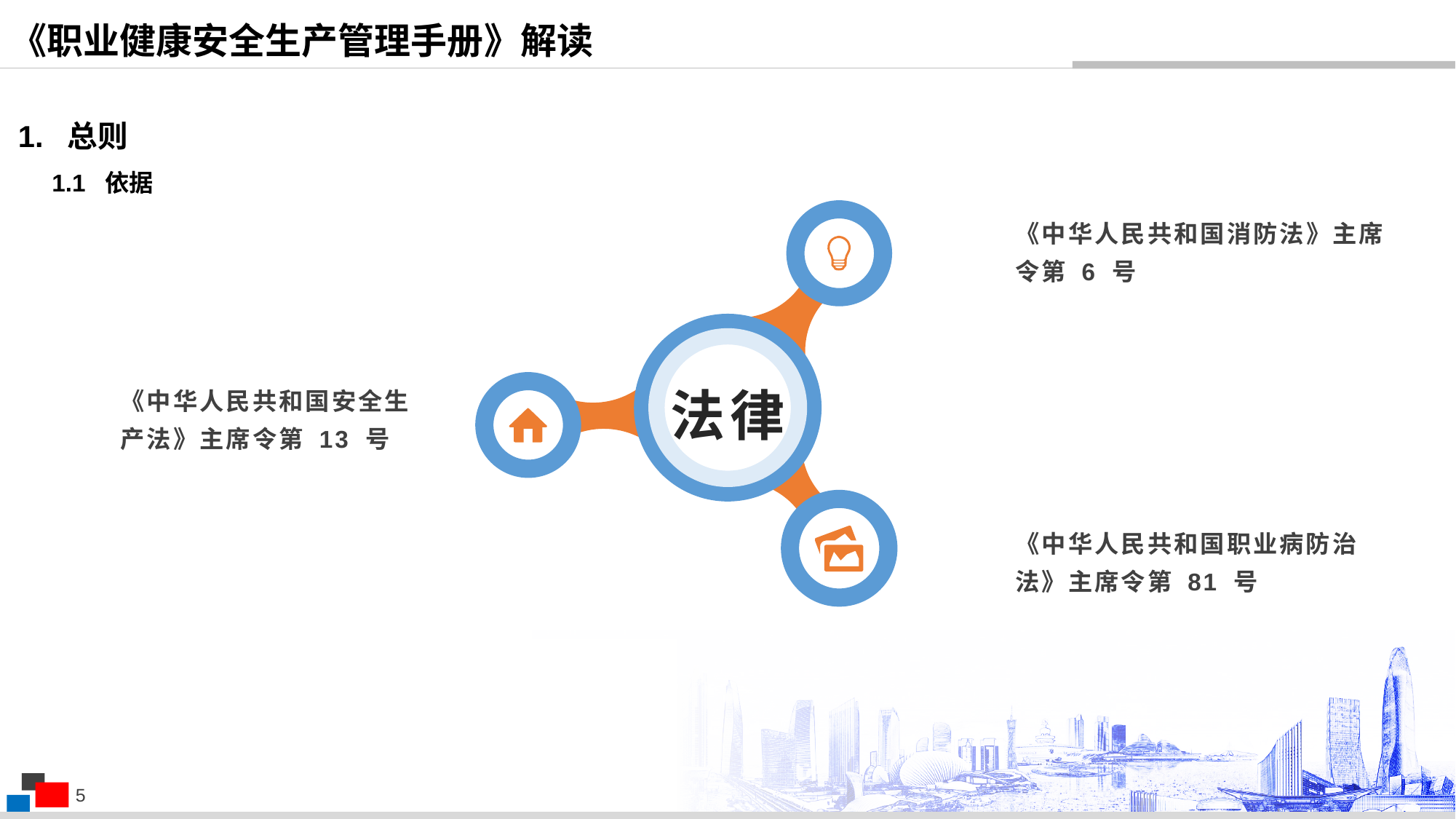

《职业健康安全生产管理手册》解读
1.  总则
1.1  依据
《中华人民共和国消防法》主席令第 6 号

法律
《中华人民共和国安全生产法》主席令第 13 号

《中华人民共和国职业病防治法》主席令第 81 号